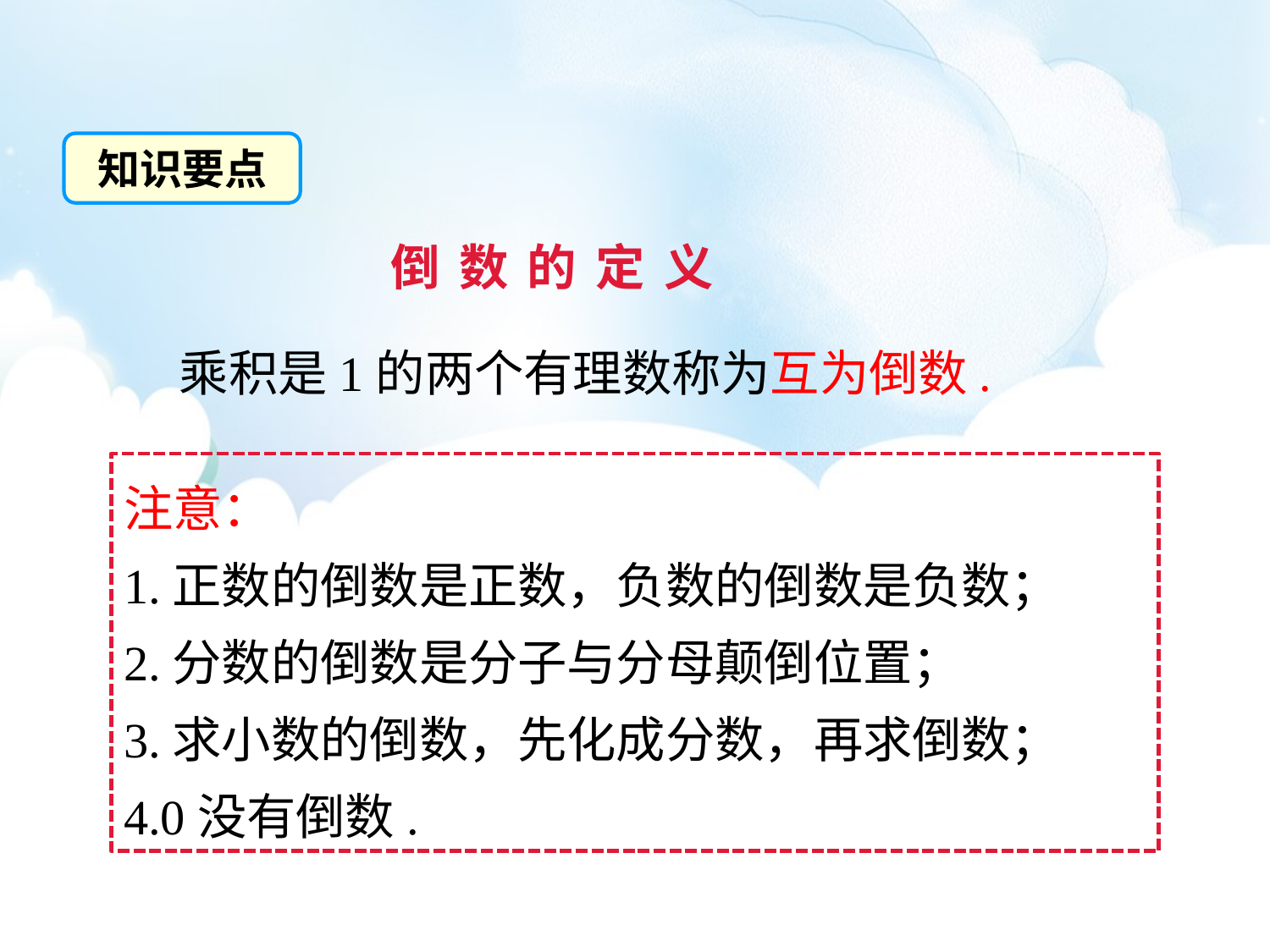

知识要点
# 倒 数 的 定 义
乘积是1的两个有理数称为互为倒数.
注意：
1.正数的倒数是正数，负数的倒数是负数；
2.分数的倒数是分子与分母颠倒位置；
3.求小数的倒数，先化成分数，再求倒数；
4.0没有倒数.